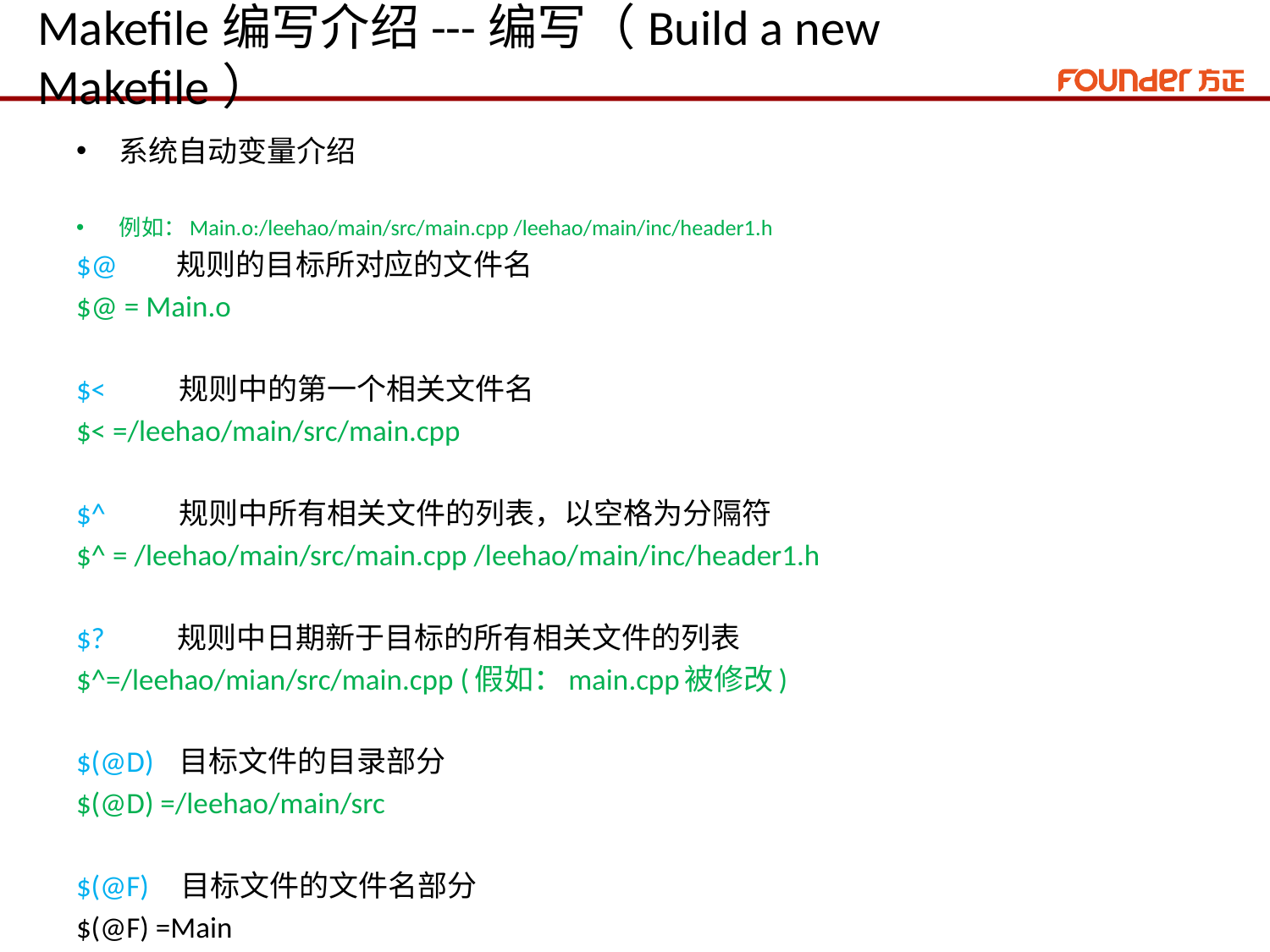

# Makefile编写介绍---编写（Build a new Makefile）
系统自动变量介绍

例如：Main.o:/leehao/main/src/main.cpp /leehao/main/inc/header1.h
$@        规则的目标所对应的文件名
$@ = Main.o

$<          规则中的第一个相关文件名
$< =/leehao/main/src/main.cpp

$^          规则中所有相关文件的列表，以空格为分隔符
$^ = /leehao/main/src/main.cpp /leehao/main/inc/header1.h

$?          规则中日期新于目标的所有相关文件的列表
$^=/leehao/mian/src/main.cpp (假如：main.cpp被修改)

$(@D)   目标文件的目录部分
$(@D) =/leehao/main/src

$(@F)    目标文件的文件名部分
$(@F) =Main